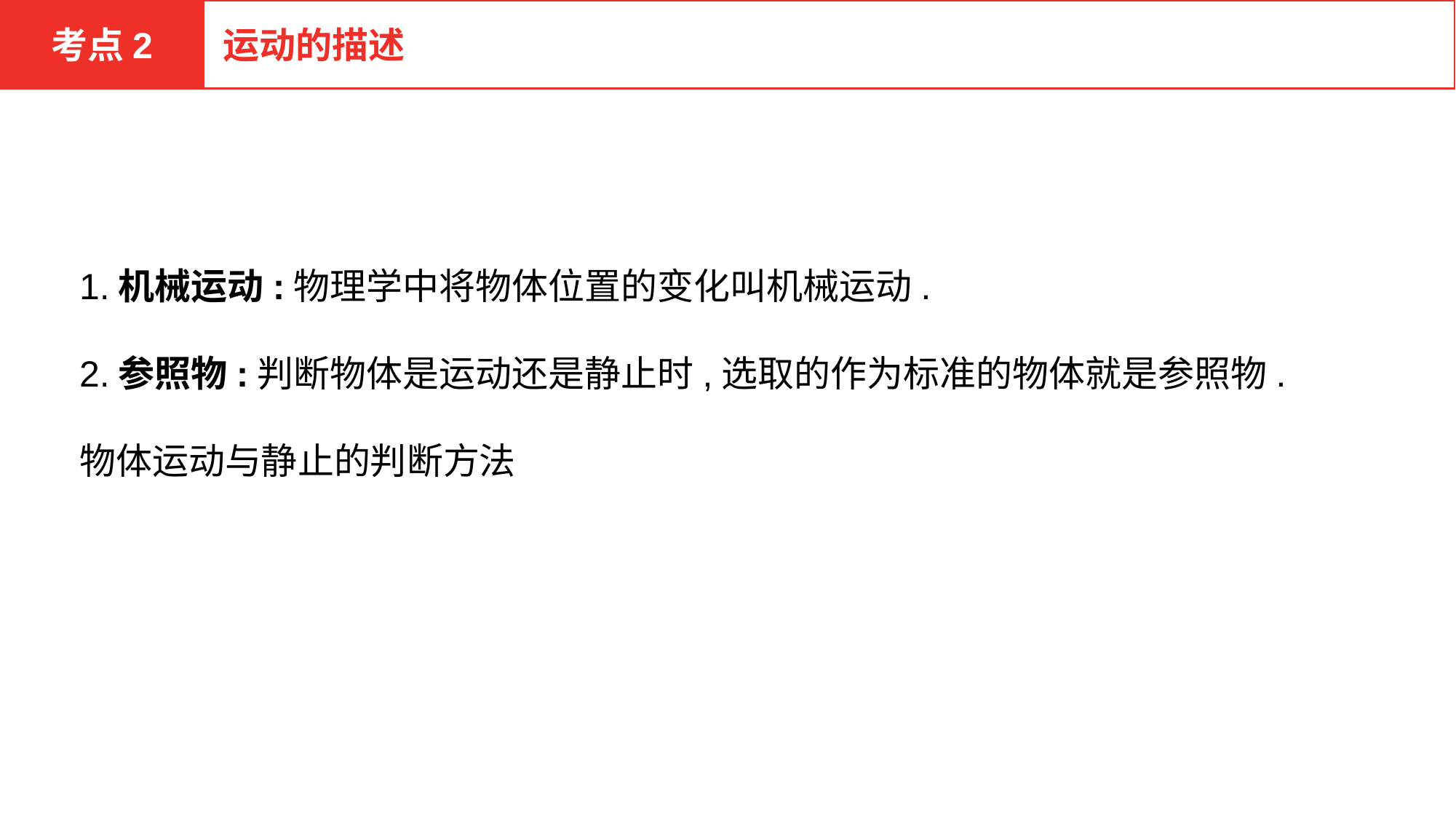

考点2
运动的描述
1.机械运动:物理学中将物体位置的变化叫机械运动.
2.参照物:判断物体是运动还是静止时,选取的作为标准的物体就是参照物.
物体运动与静止的判断方法